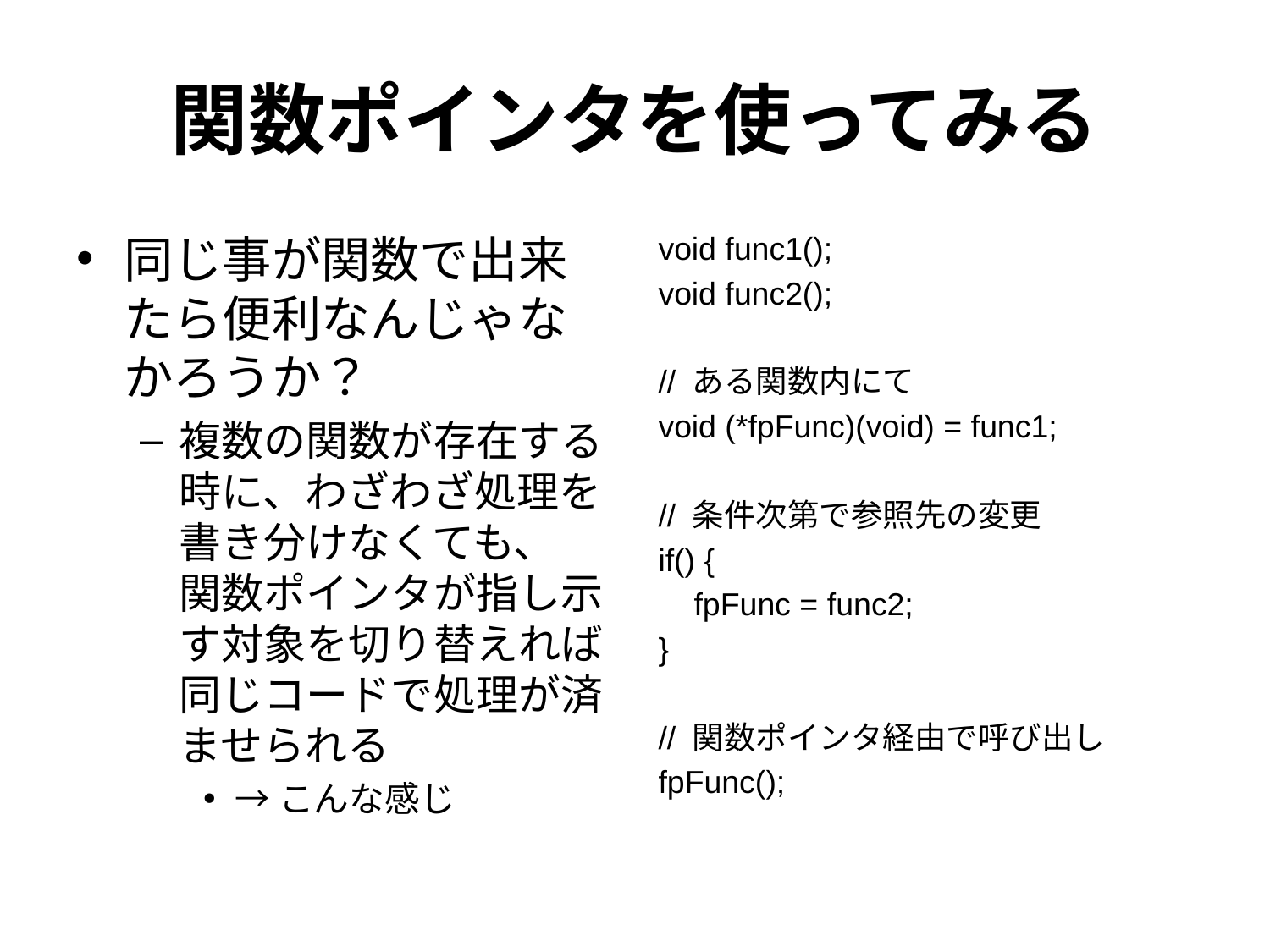

# 関数ポインタを使ってみる
同じ事が関数で出来たら便利なんじゃなかろうか？
複数の関数が存在する時に、わざわざ処理を書き分けなくても、
関数ポインタが指し示す対象を切り替えれば同じコードで処理が済ませられる
→こんな感じ

void func1();
void func2();

// ある関数内にて
void (*fpFunc)(void) = func1;

// 条件次第で参照先の変更
if() {
    fpFunc = func2;
}

// 関数ポインタ経由で呼び出し
fpFunc();